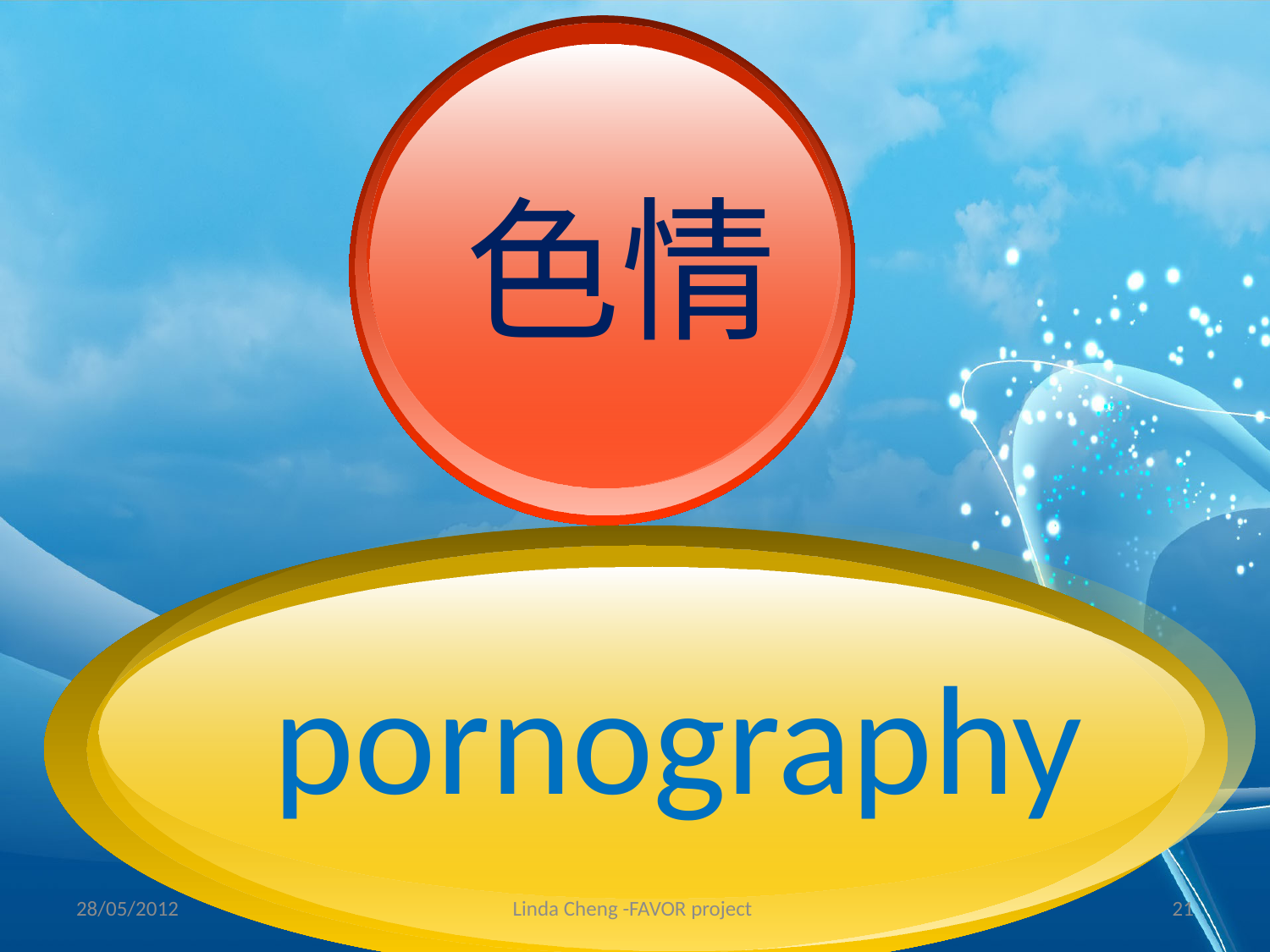

色情

pornography
28/05/2012
Linda Cheng -FAVOR project
21